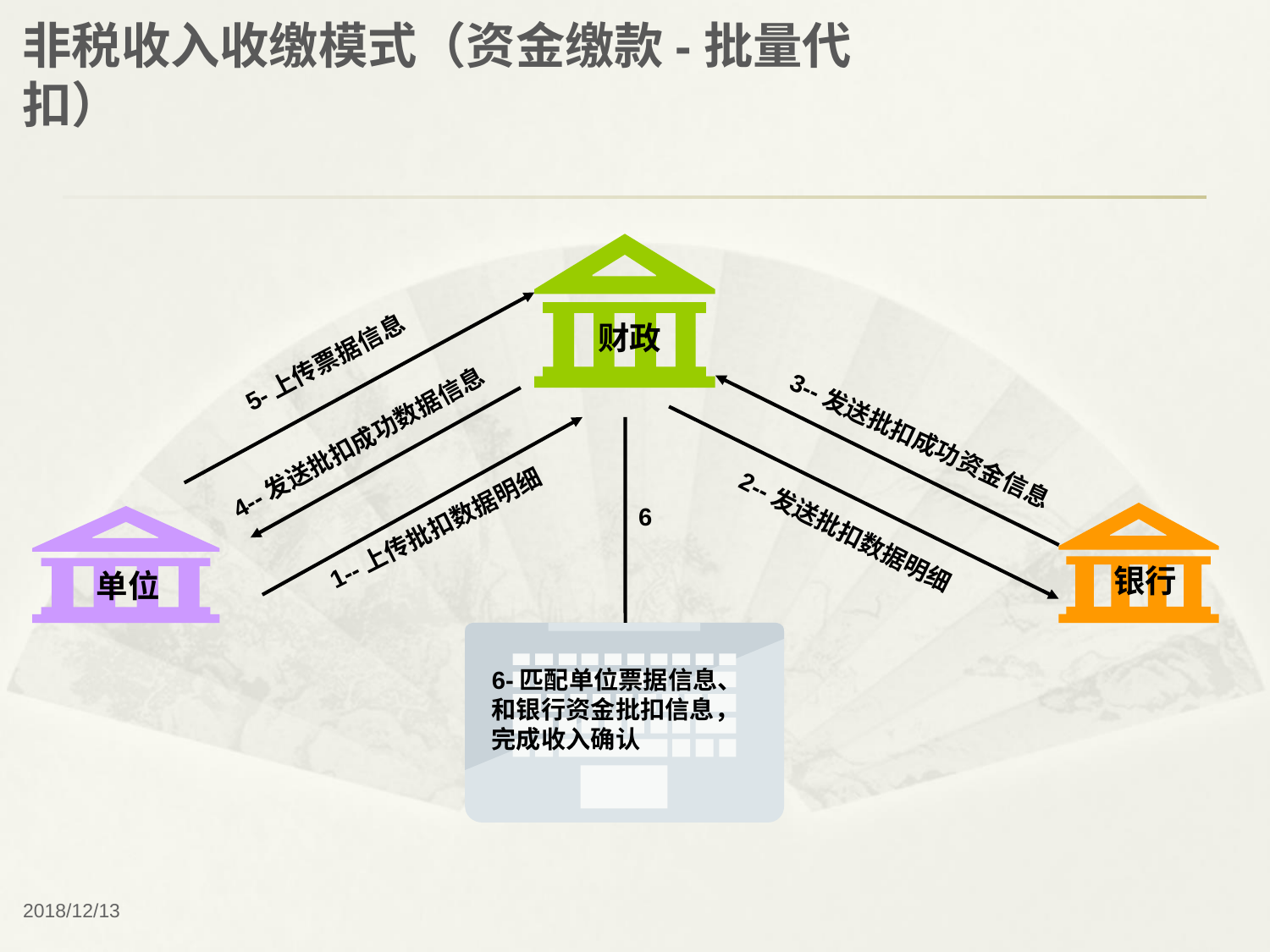

非税收入收缴模式（资金缴款-批量代扣）

财政

5-上传票据信息

3--发送批扣成功资金信息

4--发送批扣成功数据信息

2--发送批扣数据明细

1--上传批扣数据明细

6

 银行

 单位

6-匹配单位票据信息、和银行资金批扣信息，完成收入确认

2018/12/13